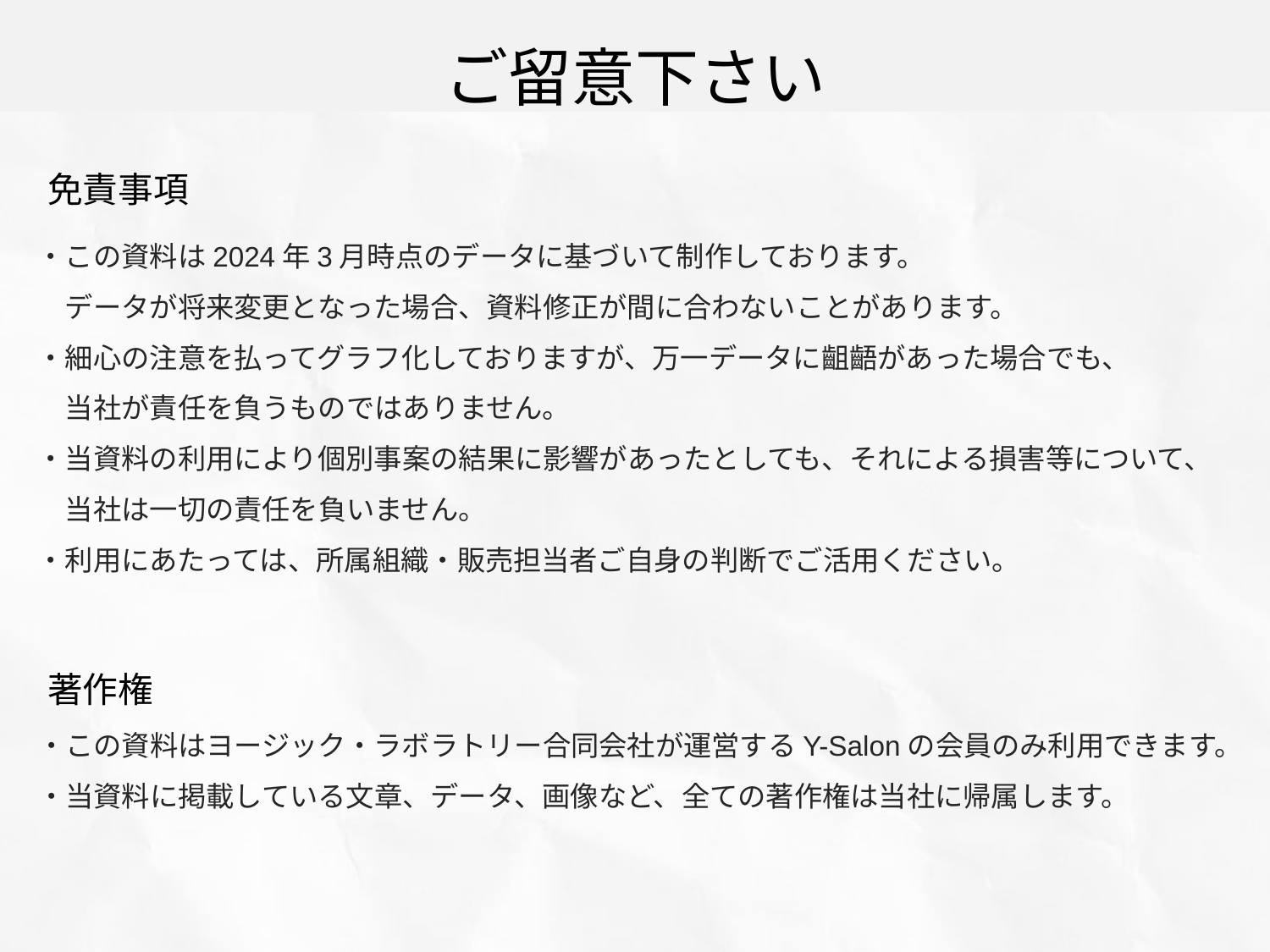

ご留意下さい
免責事項
・この資料は2024年3月時点のデータに基づいて制作しております。
　データが将来変更となった場合、資料修正が間に合わないことがあります。
・細心の注意を払ってグラフ化しておりますが、万一データに齟齬があった場合でも、
　当社が責任を負うものではありません。
・当資料の利用により個別事案の結果に影響があったとしても、それによる損害等について、
　当社は一切の責任を負いません。
・利用にあたっては、所属組織・販売担当者ご自身の判断でご活用ください。
著作権
・この資料はヨージック・ラボラトリー合同会社が運営するY-Salonの会員のみ利用できます。
・当資料に掲載している文章、データ、画像など、全ての著作権は当社に帰属します。